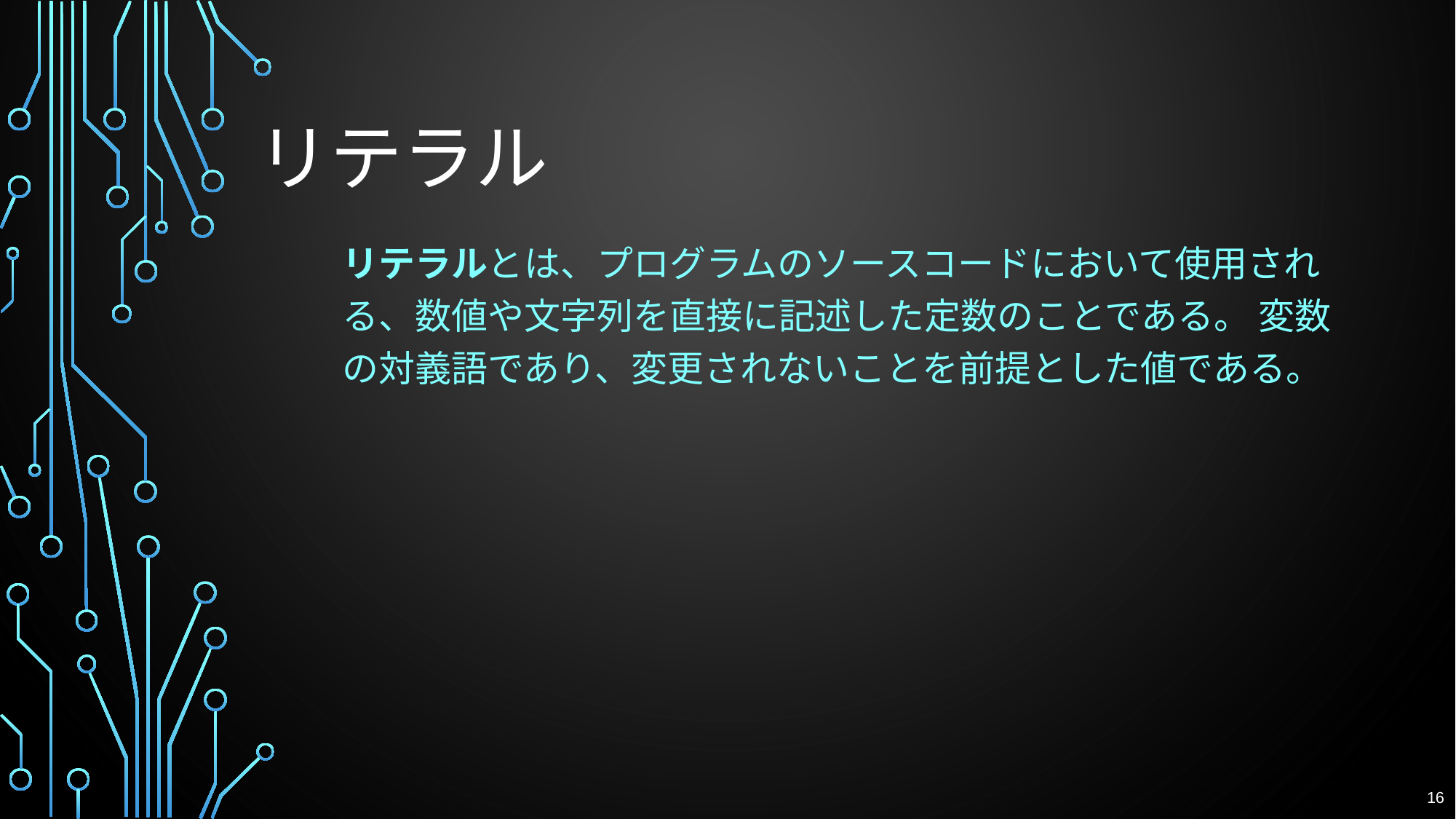

# リテラル

リテラルとは、プログラムのソースコードにおいて使用される、数値や文字列を直接に記述した定数のことである。 変数の対義語であり、変更されないことを前提とした値である。

16